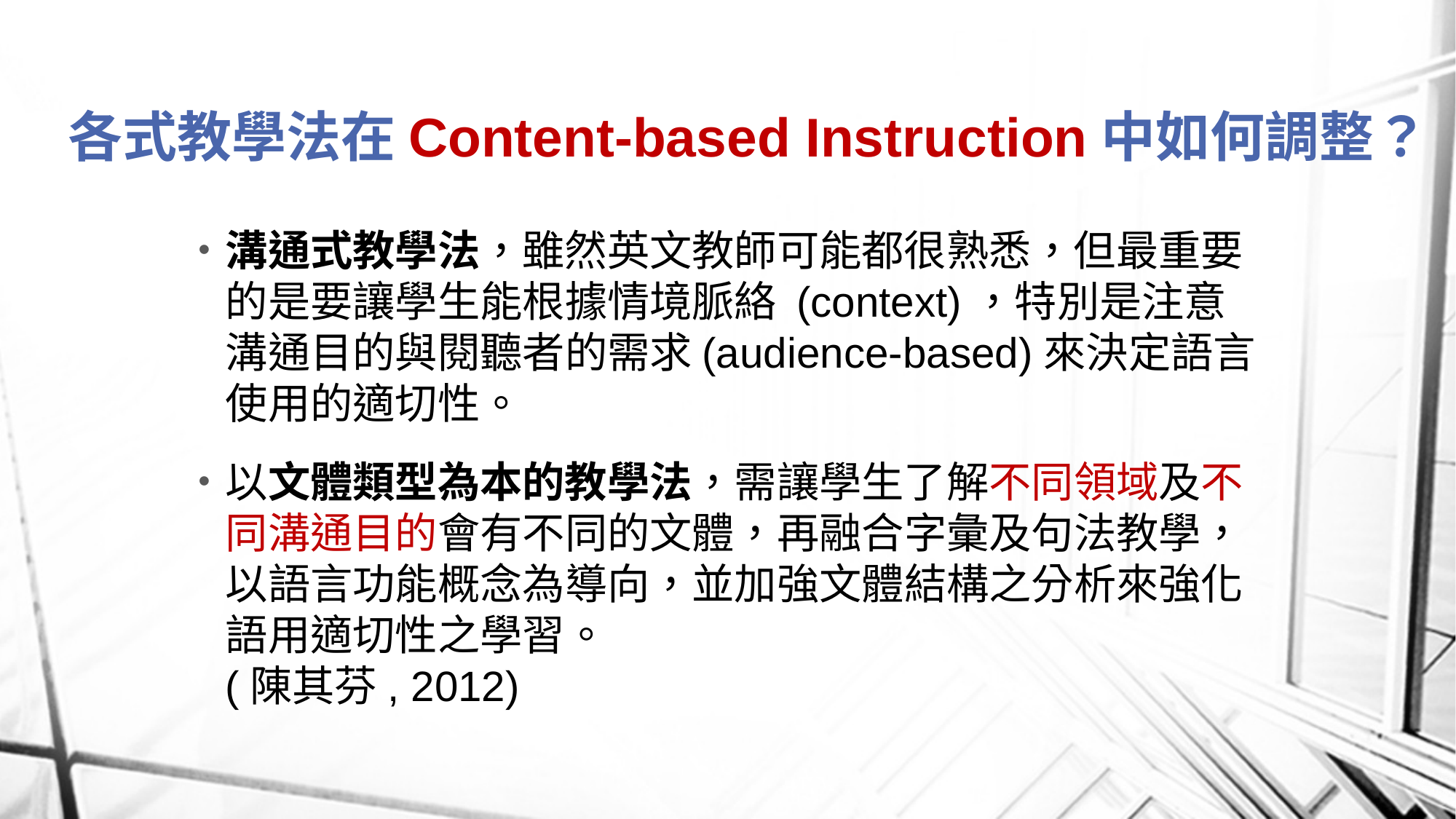

# 各式教學法在Content-based Instruction中如何調整？
溝通式教學法，雖然英文教師可能都很熟悉，但最重要的是要讓學生能根據情境脈絡 (context)，特別是注意溝通目的與閱聽者的需求(audience-based)來決定語言使用的適切性。
以文體類型為本的教學法，需讓學生了解不同領域及不同溝通目的會有不同的文體，再融合字彙及句法教學，以語言功能概念為導向，並加強文體結構之分析來強化語用適切性之學習。
(陳其芬, 2012)